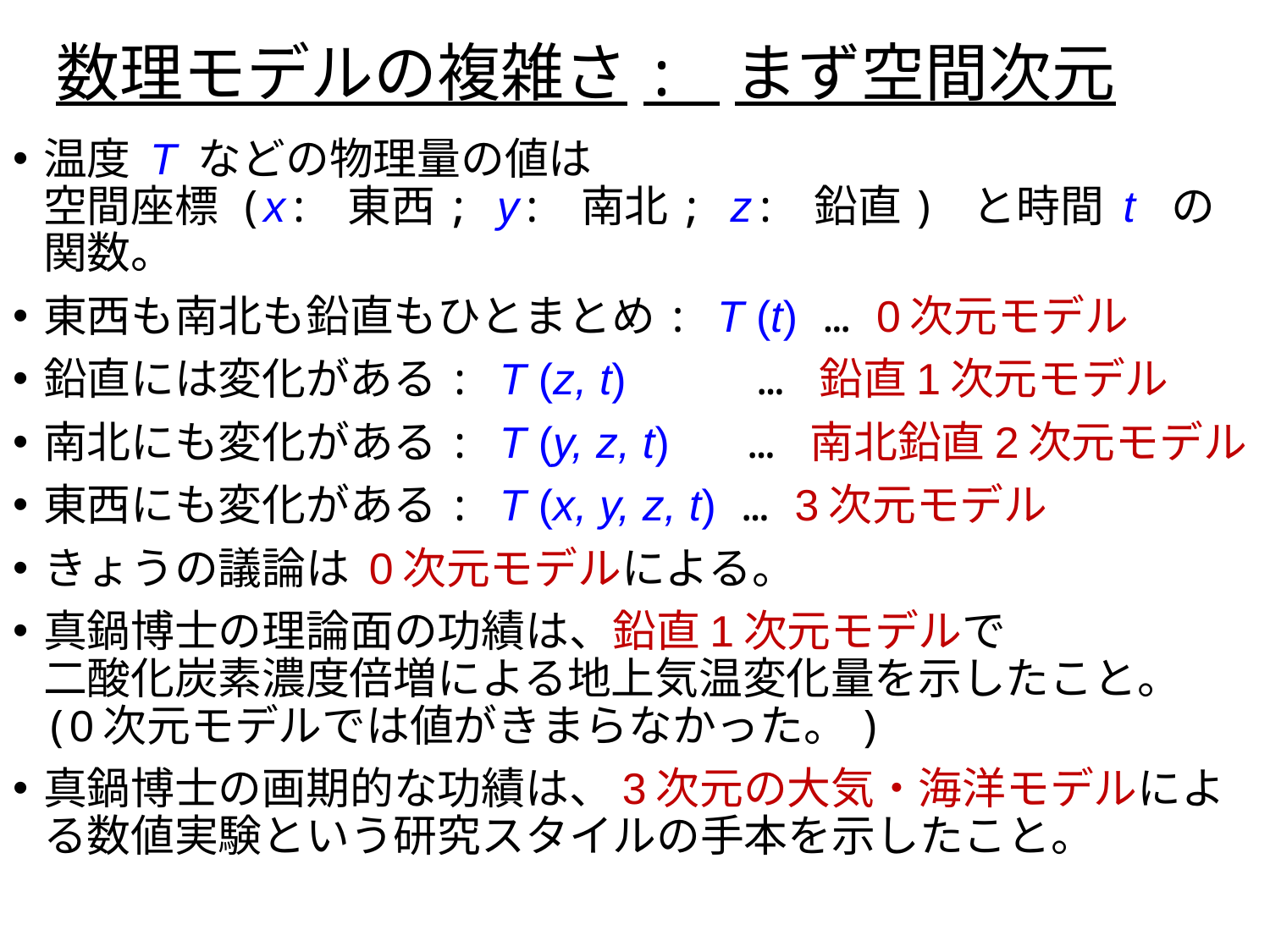

# 数理モデルの複雑さ: まず空間次元
温度 T などの物理量の値は
空間座標 (x: 東西; y: 南北; z: 鉛直) と時間 t の関数。
東西も南北も鉛直もひとまとめ: T (t) … 0次元モデル
鉛直には変化がある: T (z, t)     … 鉛直1次元モデル
南北にも変化がある: T (y, z, t)   … 南北鉛直2次元モデル
東西にも変化がある: T (x, y, z, t) … 3次元モデル
きょうの議論は 0次元モデルによる。
真鍋博士の理論面の功績は、鉛直1次元モデルで
二酸化炭素濃度倍増による地上気温変化量を示したこと。
(0次元モデルでは値がきまらなかった。)
真鍋博士の画期的な功績は、3次元の大気・海洋モデルによる数値実験という研究スタイルの手本を示したこと。